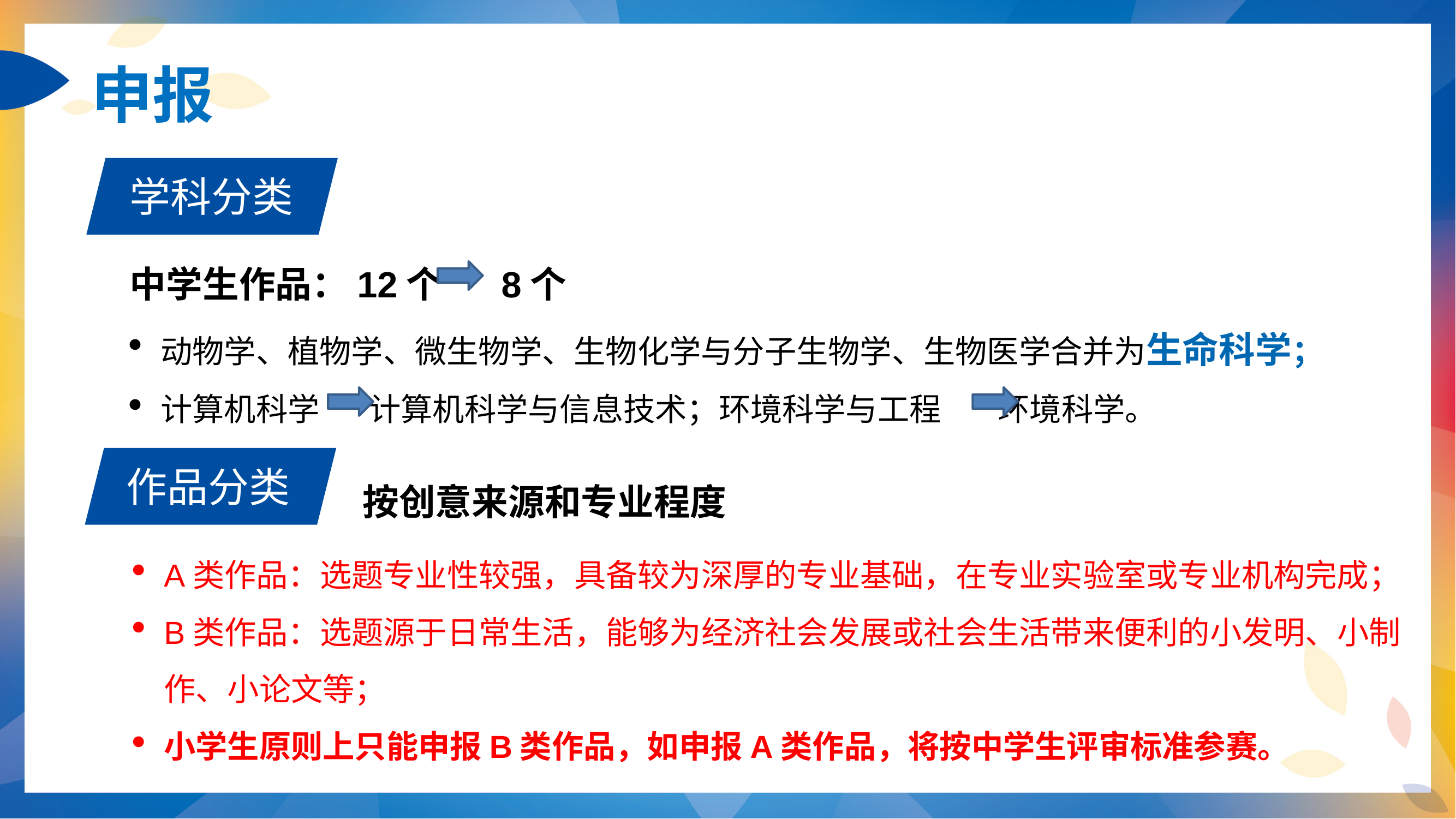

申报

学科分类
中学生作品：12个      8个
动物学、植物学、微生物学、生物化学与分子生物学、生物医学合并为生命科学；
计算机科学       计算机科学与信息技术；环境科学与工程        环境科学。

按创意来源和专业程度
作品分类
A类作品：选题专业性较强，具备较为深厚的专业基础，在专业实验室或专业机构完成；
B类作品：选题源于日常生活，能够为经济社会发展或社会生活带来便利的小发明、小制作、小论文等；
小学生原则上只能申报B类作品，如申报A类作品，将按中学生评审标准参赛。